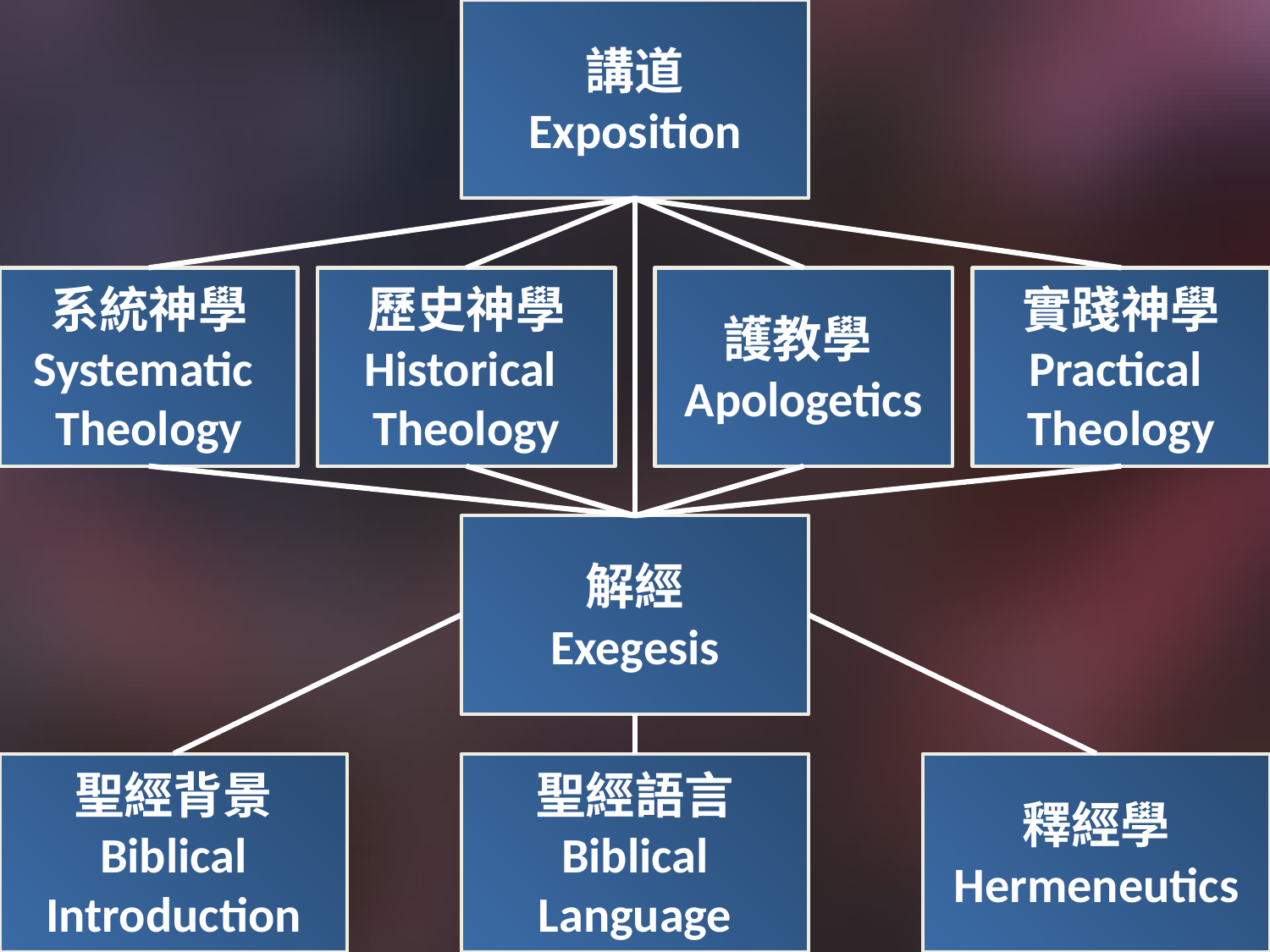

講道
Exposition
系統神學
Systematic
Theology
歷史神學
Historical
Theology
護教學Apologetics
實踐神學
Practical
Theology
解經
Exegesis
聖經背景
Biblical Introduction
聖經語言
Biblical Language
釋經學
Hermeneutics